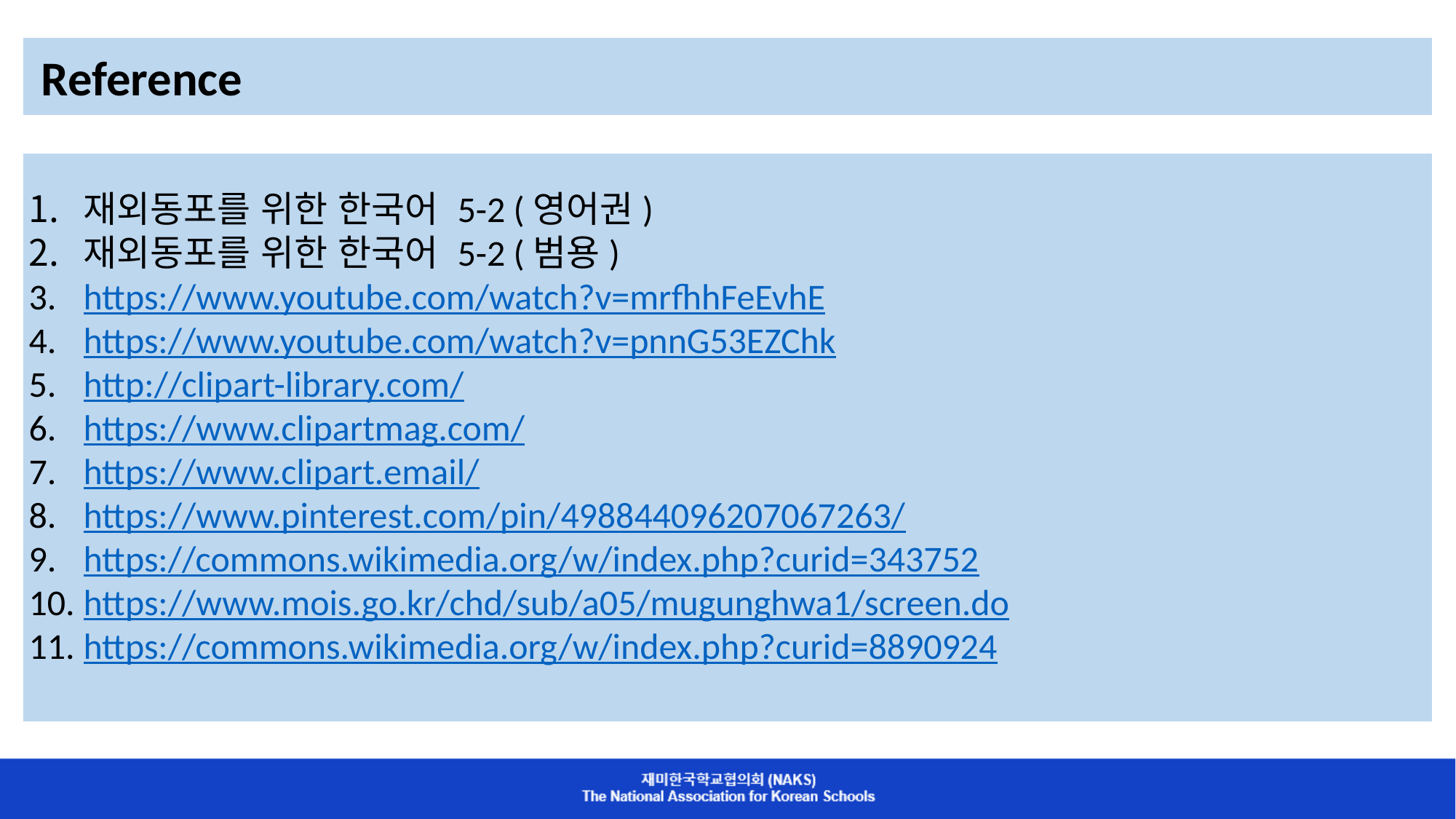

Reference

재외동포를 위한 한국어 5-2 (영어권)
재외동포를 위한 한국어 5-2 (범용)
https://www.youtube.com/watch?v=mrfhhFeEvhE
https://www.youtube.com/watch?v=pnnG53EZChk
http://clipart-library.com/
https://www.clipartmag.com/
https://www.clipart.email/
https://www.pinterest.com/pin/498844096207067263/
https://commons.wikimedia.org/w/index.php?curid=343752
https://www.mois.go.kr/chd/sub/a05/mugunghwa1/screen.do
https://commons.wikimedia.org/w/index.php?curid=8890924